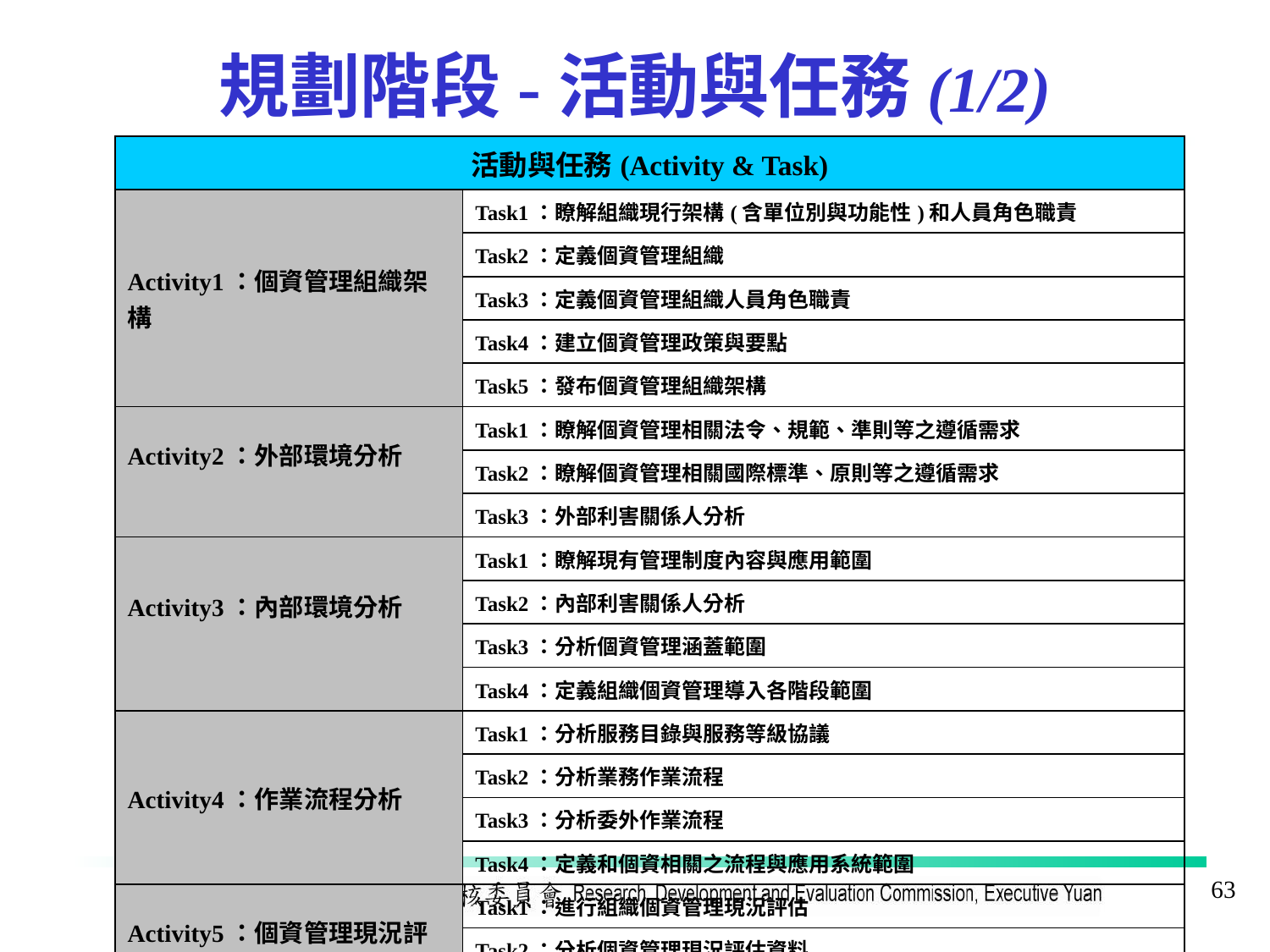

# 規劃階段-活動與任務(1/2)
| 活動與任務(Activity & Task) |  |
| --- | --- |
| Activity1：個資管理組織架構 | Task1：瞭解組織現行架構(含單位別與功能性)和人員角色職責 |
|  | Task2：定義個資管理組織 |
|  | Task3：定義個資管理組織人員角色職責 |
|  | Task4：建立個資管理政策與要點 |
|  | Task5：發布個資管理組織架構 |
| Activity2：外部環境分析 | Task1：瞭解個資管理相關法令、規範、準則等之遵循需求 |
|  | Task2：瞭解個資管理相關國際標準、原則等之遵循需求 |
|  | Task3：外部利害關係人分析 |
| Activity3：內部環境分析 | Task1：瞭解現有管理制度內容與應用範圍 |
|  | Task2：內部利害關係人分析 |
|  | Task3：分析個資管理涵蓋範圍 |
|  | Task4：定義組織個資管理導入各階段範圍 |
| Activity4：作業流程分析 | Task1：分析服務目錄與服務等級協議 |
|  | Task2：分析業務作業流程 |
|  | Task3：分析委外作業流程 |
|  | Task4：定義和個資相關之流程與應用系統範圍 |
| Activity5：個資管理現況評估 | Task1：進行組織個資管理現況評估 |
|  | Task2：分析個資管理現況評估資料 |
|  | Task3：產出組織個資管理現況評估分析結果 |
63